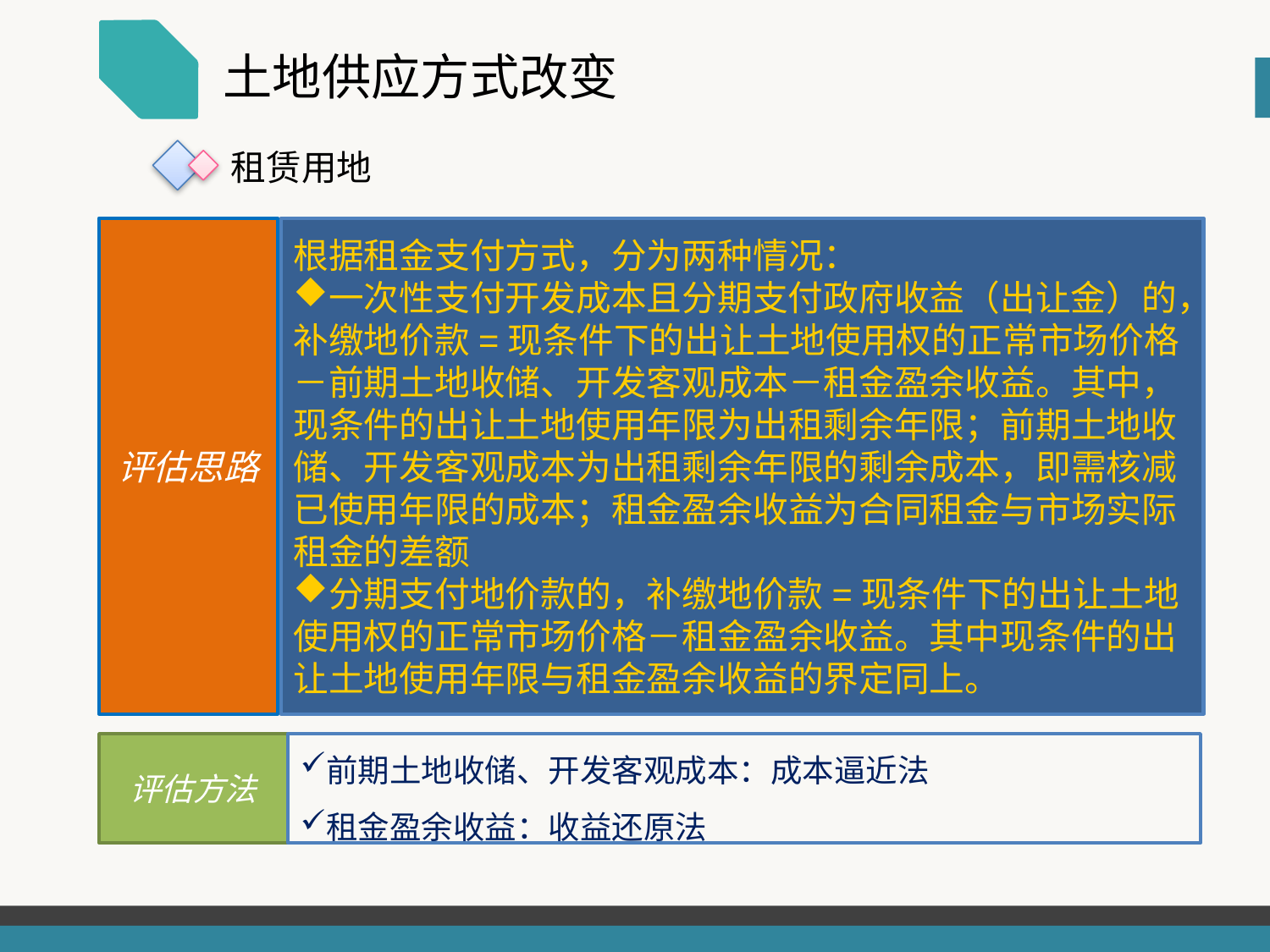

土地供应方式改变

租赁用地

评估思路

根据租金支付方式，分为两种情况：
一次性支付开发成本且分期支付政府收益（出让金）的，补缴地价款=现条件下的出让土地使用权的正常市场价格－前期土地收储、开发客观成本－租金盈余收益。其中，现条件的出让土地使用年限为出租剩余年限；前期土地收储、开发客观成本为出租剩余年限的剩余成本，即需核减已使用年限的成本；租金盈余收益为合同租金与市场实际租金的差额
分期支付地价款的，补缴地价款=现条件下的出让土地使用权的正常市场价格－租金盈余收益。其中现条件的出让土地使用年限与租金盈余收益的界定同上。

评估方法
前期土地收储、开发客观成本：成本逼近法
租金盈余收益：收益还原法